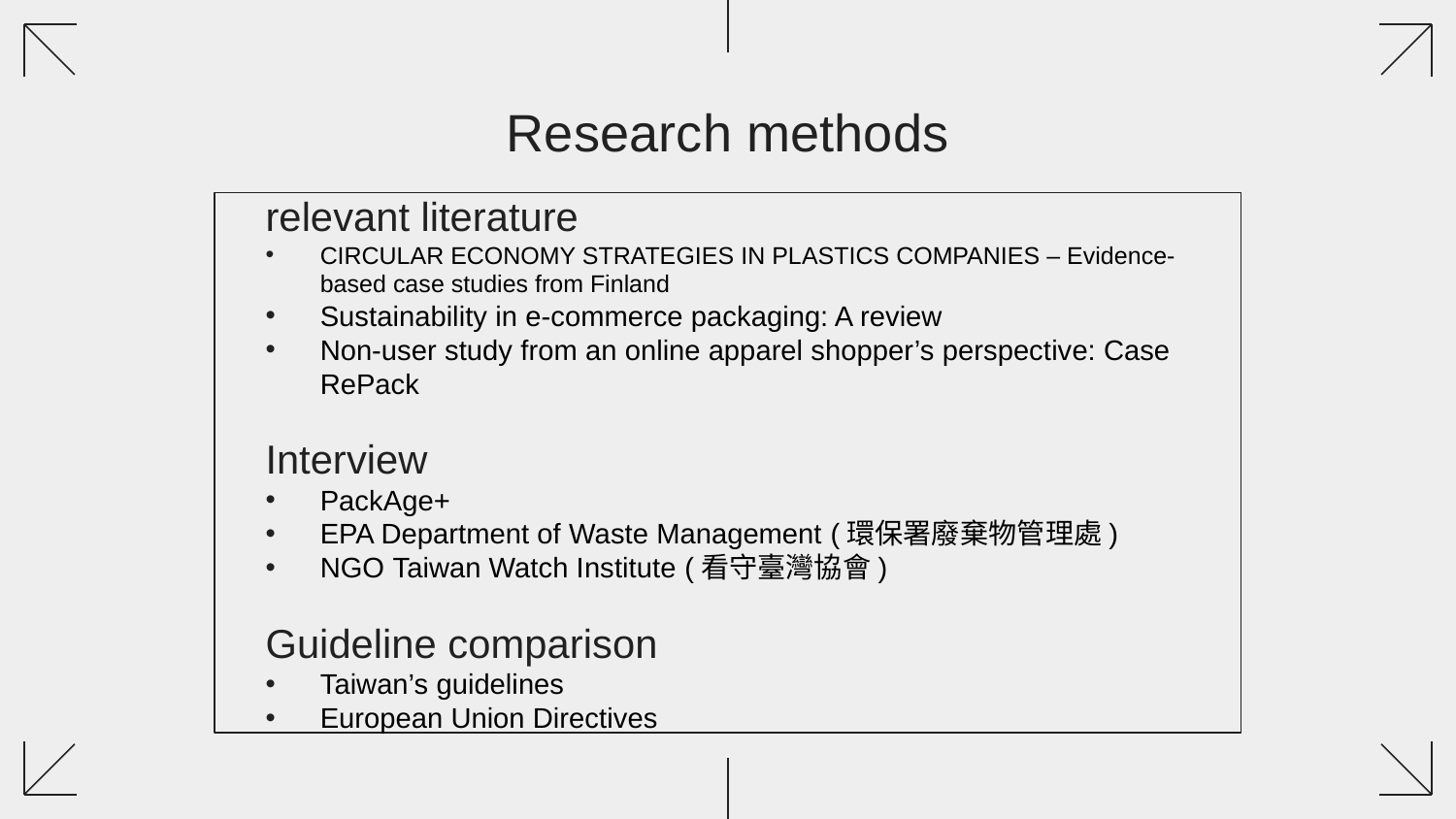

# Research methods

relevant literature
CIRCULAR ECONOMY STRATEGIES IN PLASTICS COMPANIES – Evidence-based case studies from Finland
Sustainability in e-commerce packaging: A review
Non-user study from an online apparel shopper’s perspective: Case RePack

Interview
PackAge+
EPA Department of Waste Management (環保署廢棄物管理處)
NGO Taiwan Watch Institute (看守臺灣協會)

Guideline comparison
Taiwan’s guidelines
European Union Directives